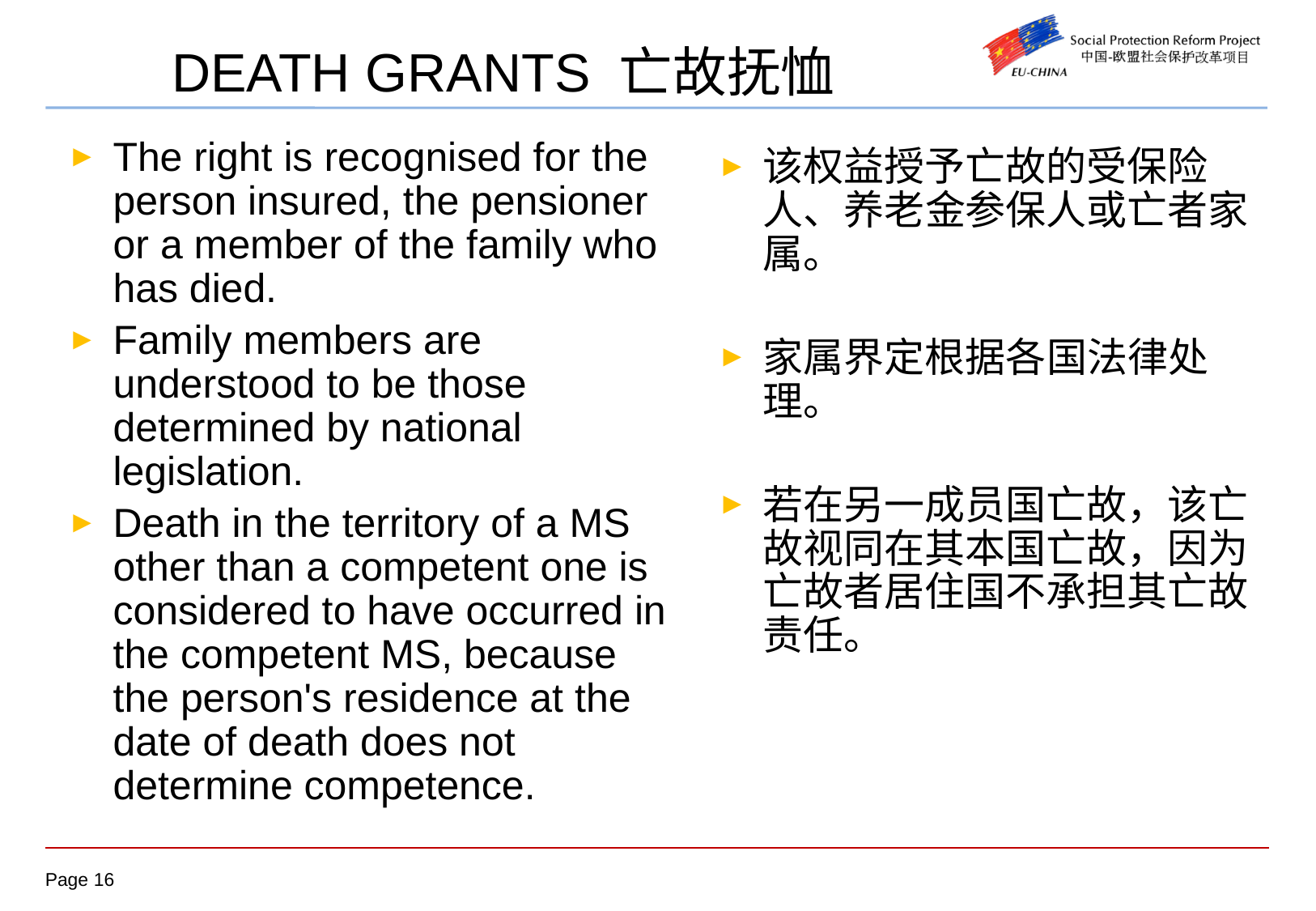

# DEATH GRANTS 亡故抚恤
The right is recognised for the person insured, the pensioner or a member of the family who has died.
Family members are understood to be those determined by national legislation.
Death in the territory of a MS other than a competent one is considered to have occurred in the competent MS, because the person's residence at the date of death does not determine competence.

该权益授予亡故的受保险人、养老金参保人或亡者家属。

家属界定根据各国法律处理。

若在另一成员国亡故，该亡故视同在其本国亡故，因为亡故者居住国不承担其亡故责任。